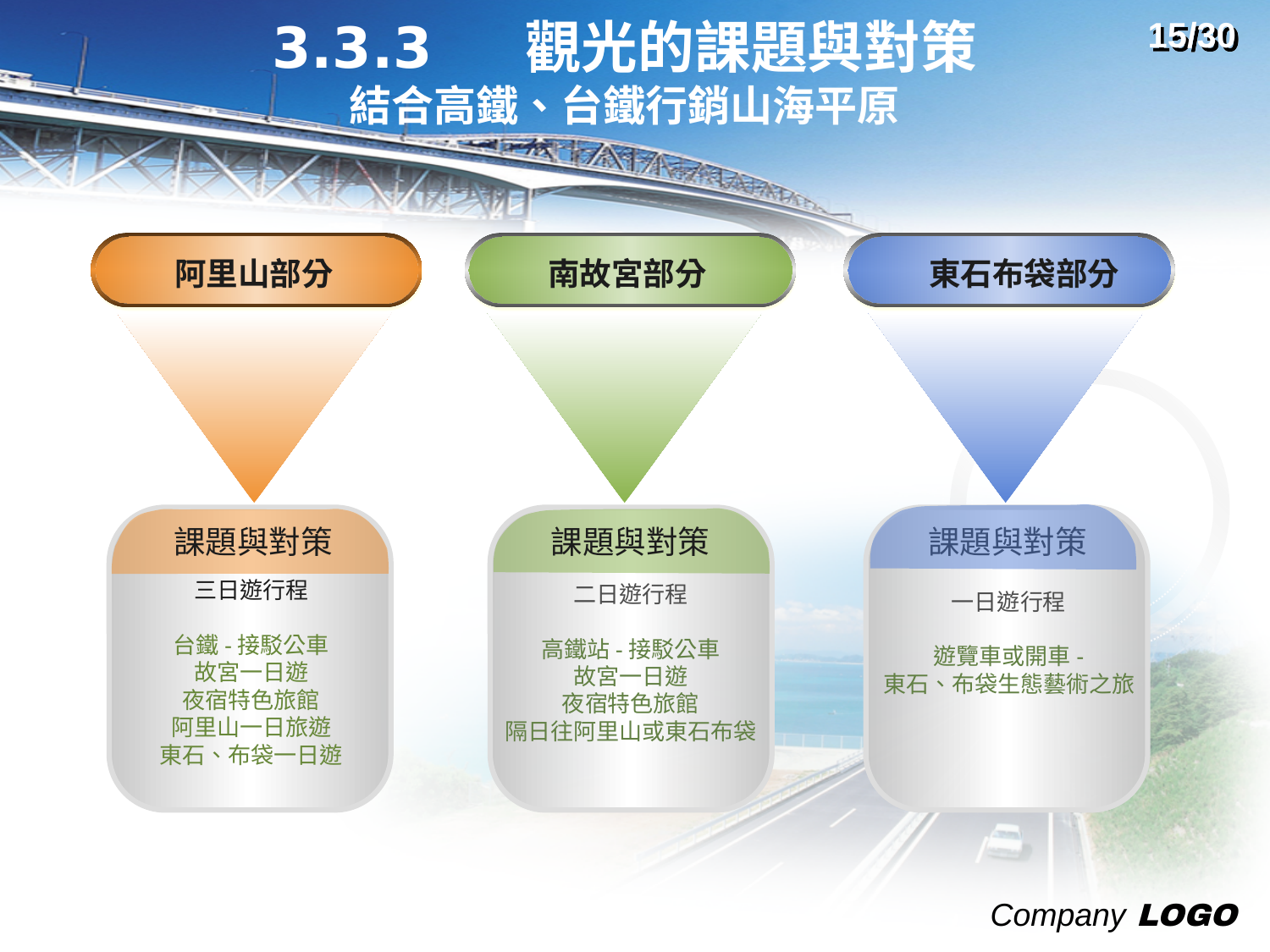

15/30
# 3.3.3    觀光的課題與對策 結合高鐵、台鐵行銷山海平原

阿里山部分
南故宮部分
東石布袋部分

課題與對策
課題與對策
課題與對策

三日遊行程

台鐵-接駁公車
故宮一日遊
夜宿特色旅館
阿里山一日旅遊
東石、布袋一日遊

二日遊行程

高鐵站-接駁公車
故宮一日遊
夜宿特色旅館
隔日往阿里山或東石布袋
一日遊行程

遊覽車或開車-
東石、布袋生態藝術之旅